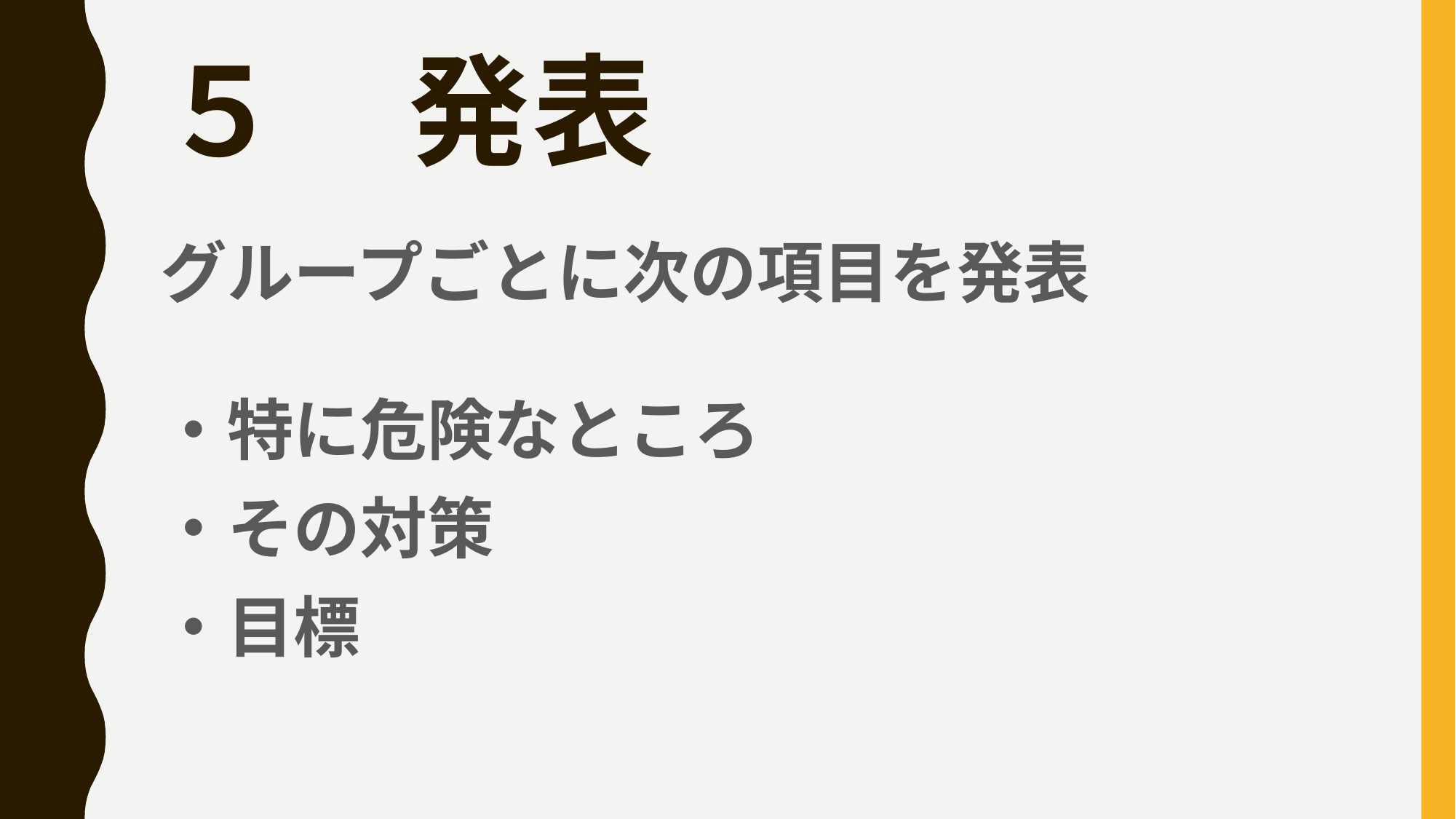

# ５　発表
グループごとに次の項目を発表

・特に危険なところ
・その対策
・目標